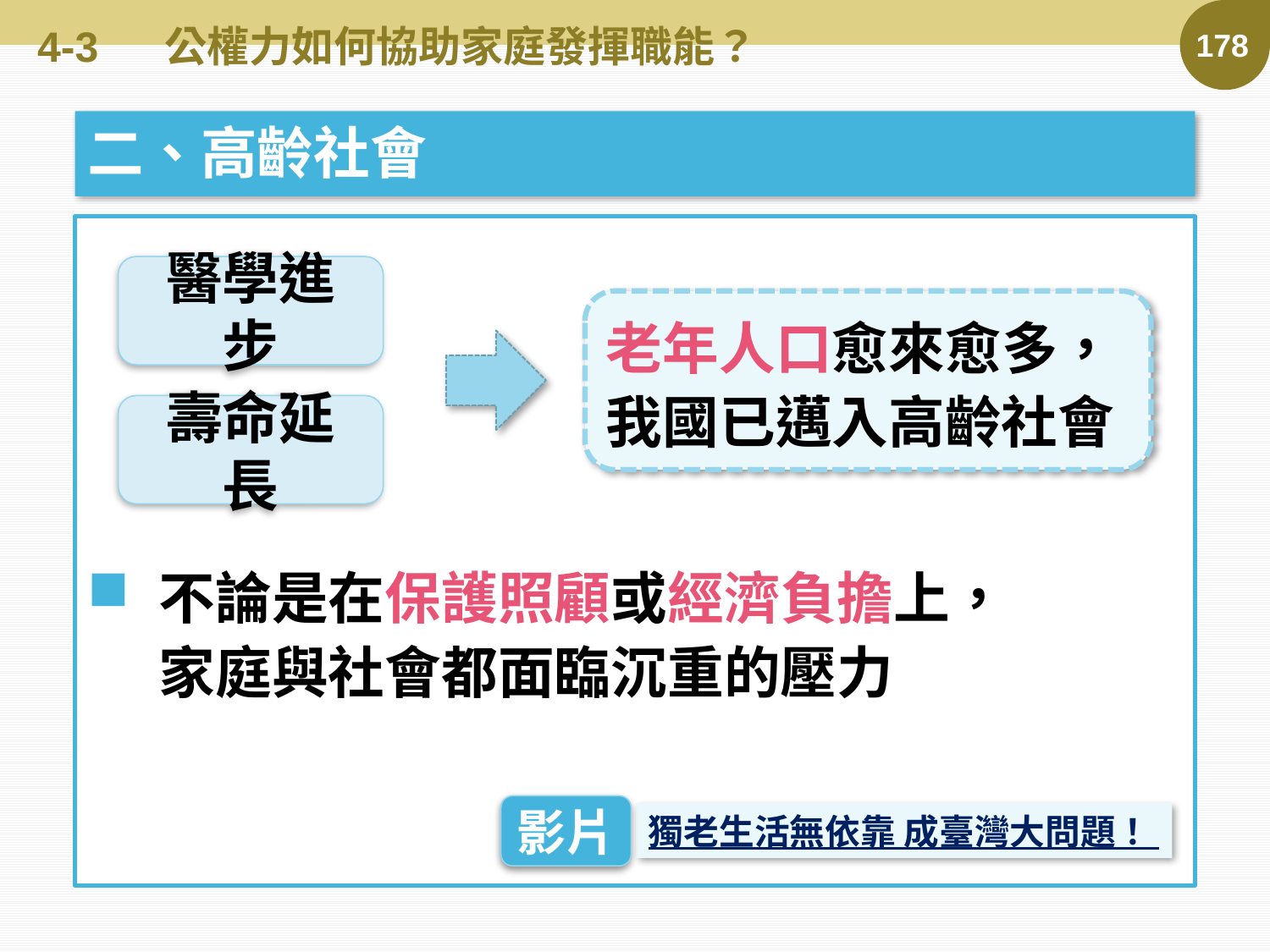

# 4-3	公權力如何協助家庭發揮職能？
178
二、高齡社會

不論是在保護照顧或經濟負擔上，
家庭與社會都面臨沉重的壓力
醫學進步
老年人口愈來愈多，
我國已邁入高齡社會

壽命延長
影片
獨老生活無依靠 成臺灣大問題！